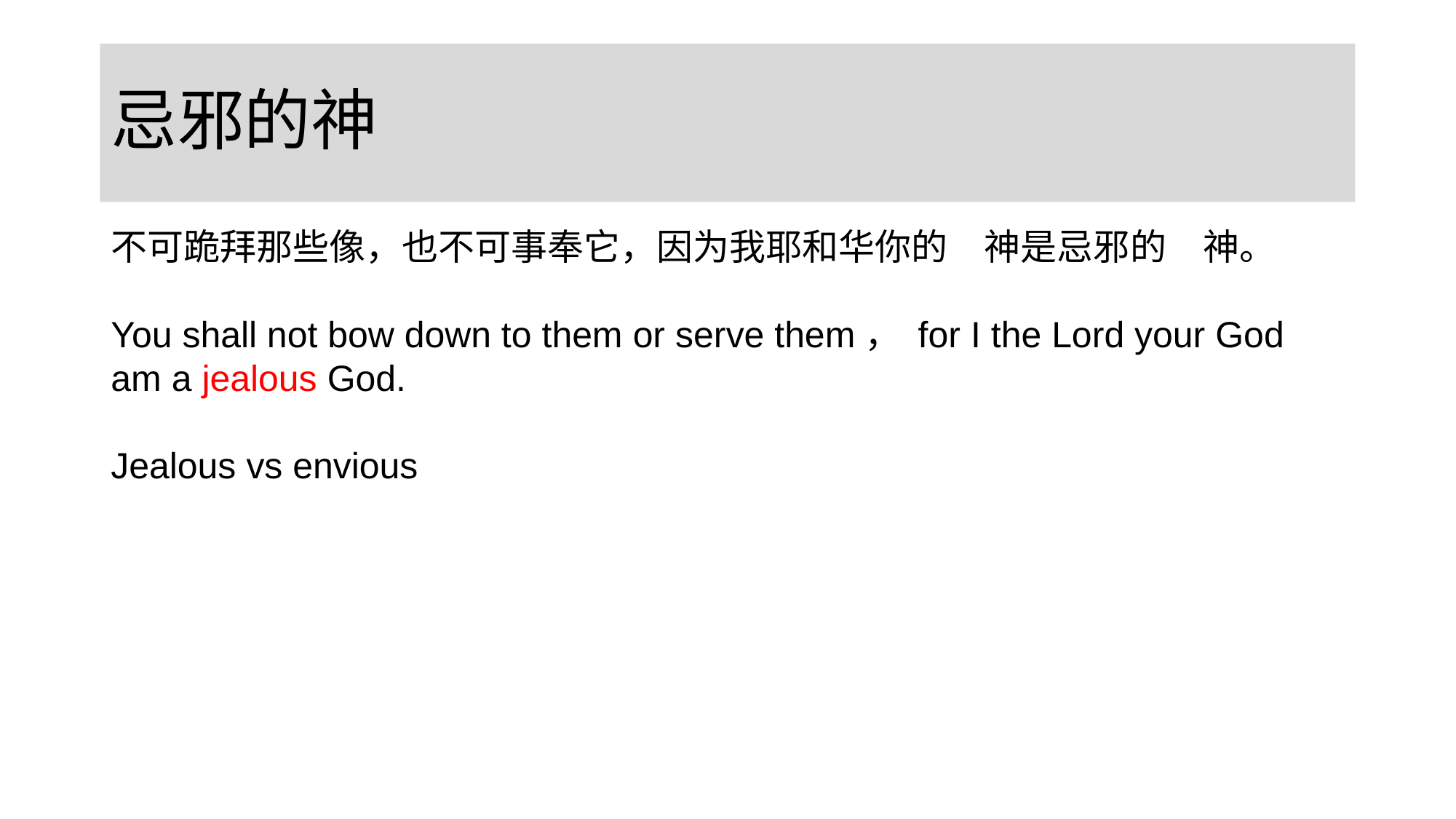

# 忌邪的神
不可跪拜那些像，也不可事奉它，因为我耶和华你的　神是忌邪的　神。

You shall not bow down to them or serve them， for I the Lord your God am a jealous God.

Jealous vs envious